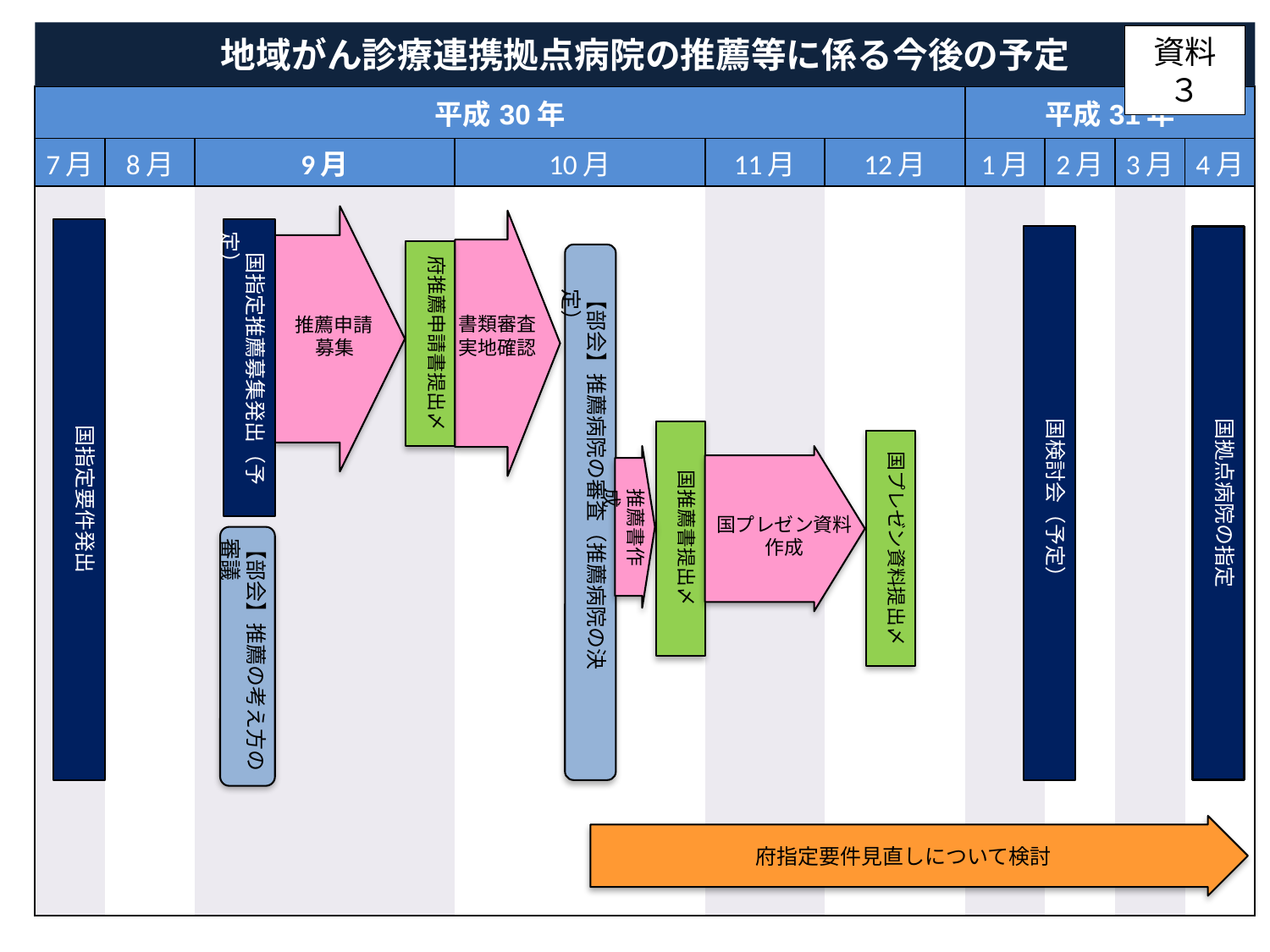

地域がん診療連携拠点病院の推薦等に係る今後の予定
資料３
| 平成30年 |  |  |  |  |  | 平成31年 |  |  |  |
| --- | --- | --- | --- | --- | --- | --- | --- | --- | --- |
| 7月 | 8月 | 9月 | 10月 | 11月 | 12月 | 1月 | 2月 | 3月 | 4月 |
|  |  |  |  |  |  |  |  |  |  |
|  |  |  |  |  |  |  |  |  |  |
|  |  |  |  |  |  |  |  |  |  |
|  |  |  |  |  |  |  |  |  |  |
|  |  |  |  |  |  |  |  |  |  |
|  |  |  |  |  |  |  |  |  |  |
|  |  |  |  |  |  |  |  |  |  |
|  |  |  |  |  |  |  |  |  |  |
|  |  |  |  |  |  |  |  |  |  |
|  |  |  |  |  |  |  |  |  |  |
|  |  |  |  |  |  |  |  |  |  |
|  |  |  |  |  |  |  |  |  |  |
|  |  |  |  |  |  |  |  |  |  |

国指定要件発出
　国指定推薦募集発出（予定）
国検討会（予定）
国拠点病院の指定
府推薦申請書提出〆

【部会】推薦病院の審査（推薦病院の決定）
書類審査
実地確認
推薦申請
募集
国推薦書提出〆
国プレゼン資料提出〆

推薦書作成
国プレゼン資料
作成
【部会】推薦の考え方の審議

府指定要件見直しについて検討